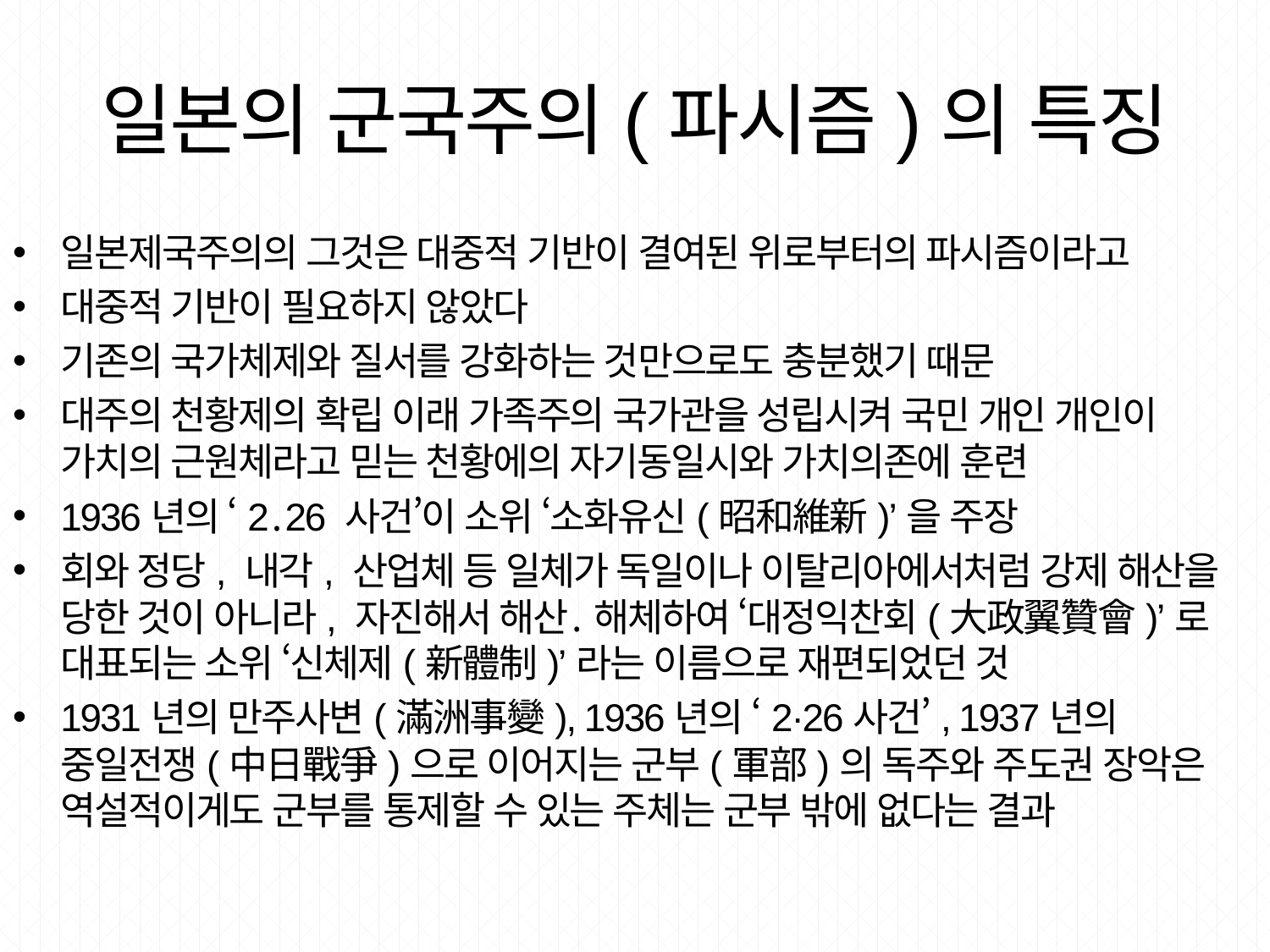

# 일본의 군국주의(파시즘)의 특징
일본제국주의의 그것은 대중적 기반이 결여된 위로부터의 파시즘이라고
대중적 기반이 필요하지 않았다
기존의 국가체제와 질서를 강화하는 것만으로도 충분했기 때문
대주의 천황제의 확립 이래 가족주의 국가관을 성립시켜 국민 개인 개인이 가치의 근원체라고 믿는 천황에의 자기동일시와 가치의존에 훈련
1936년의 ‘2․26 사건’이 소위 ‘소화유신(昭和維新)’을 주장
회와 정당, 내각, 산업체 등 일체가 독일이나 이탈리아에서처럼 강제 해산을 당한 것이 아니라, 자진해서 해산․ 해체하여 ‘대정익찬회(大政翼贊會)’로 대표되는 소위 ‘신체제(新體制)’라는 이름으로 재편되었던 것
1931년의 만주사변(滿洲事變), 1936년의 ‘2·26사건’, 1937년의 중일전쟁(中日戰爭)으로 이어지는 군부(軍部)의 독주와 주도권 장악은 역설적이게도 군부를 통제할 수 있는 주체는 군부 밖에 없다는 결과